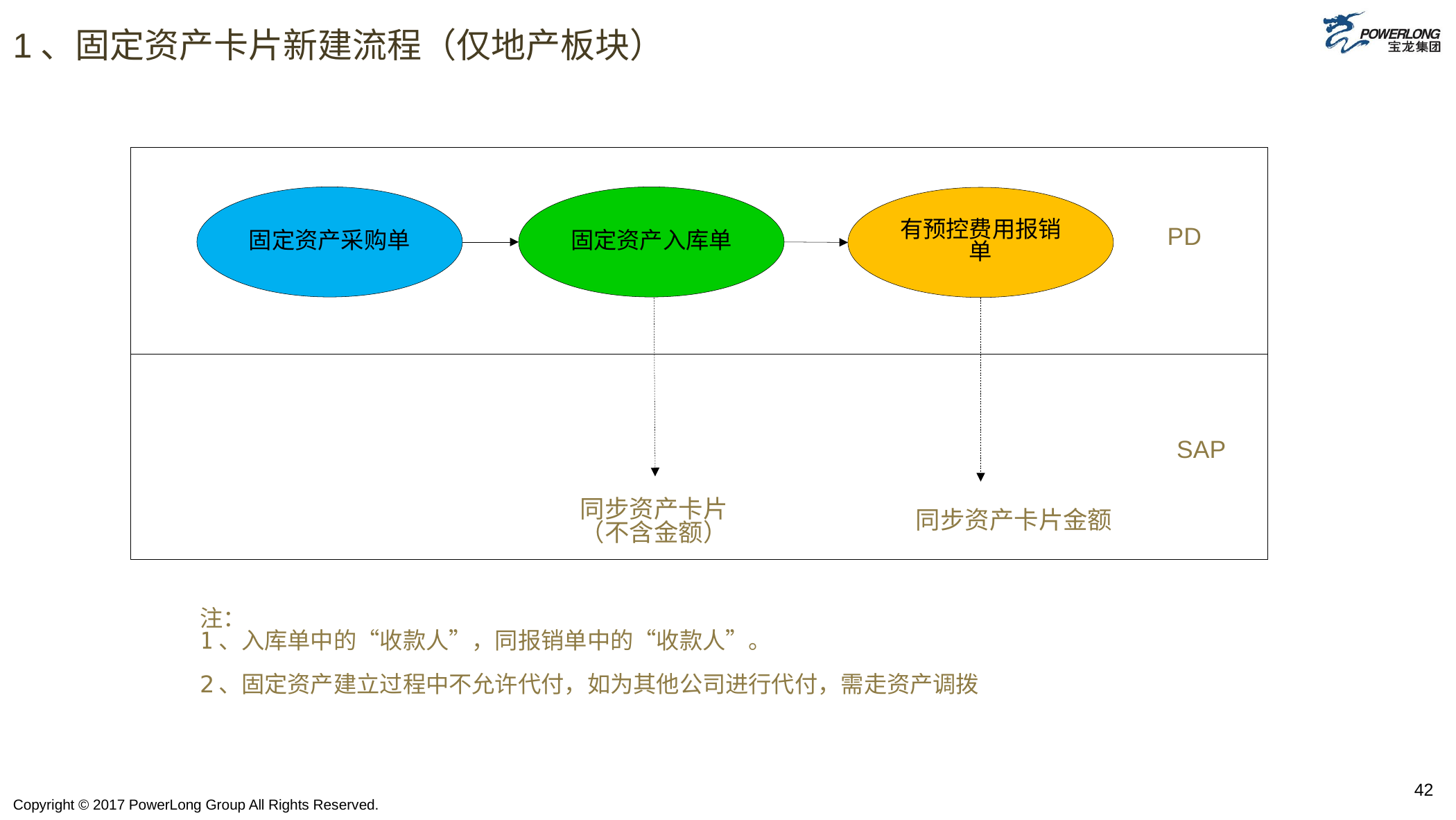

# 1、固定资产卡片新建流程（仅地产板块）

固定资产采购单
固定资产入库单
有预控费用报销单
PD

SAP
同步资产卡片金额
同步资产卡片（不含金额）
注：
1、入库单中的“收款人”，同报销单中的“收款人”。

2、固定资产建立过程中不允许代付，如为其他公司进行代付，需走资产调拨